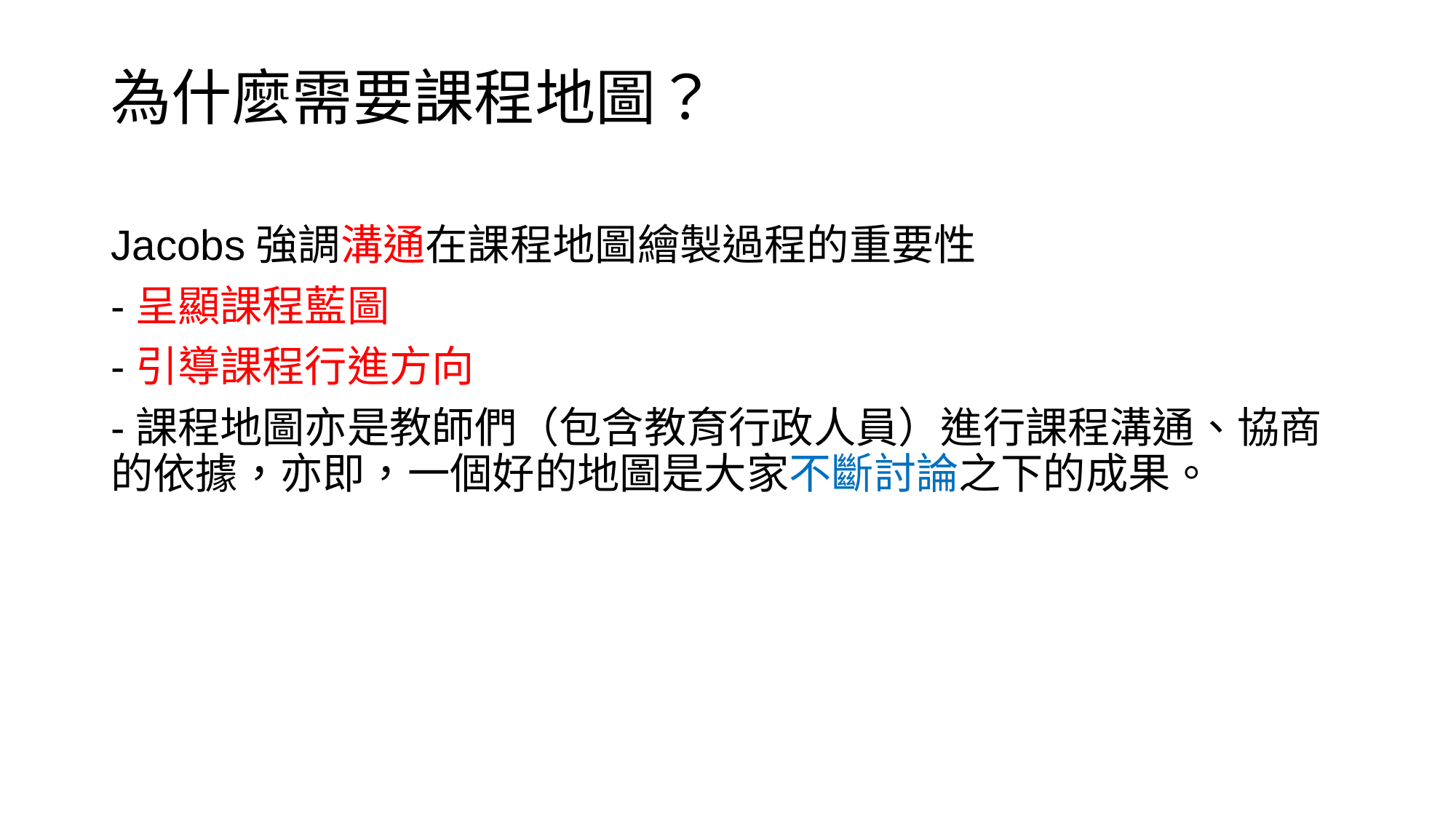

# 為什麼需要課程地圖？
Jacobs強調溝通在課程地圖繪製過程的重要性
-呈顯課程藍圖
-引導課程行進方向
-課程地圖亦是教師們（包含教育行政人員）進行課程溝通、協商的依據，亦即，一個好的地圖是大家不斷討論之下的成果。